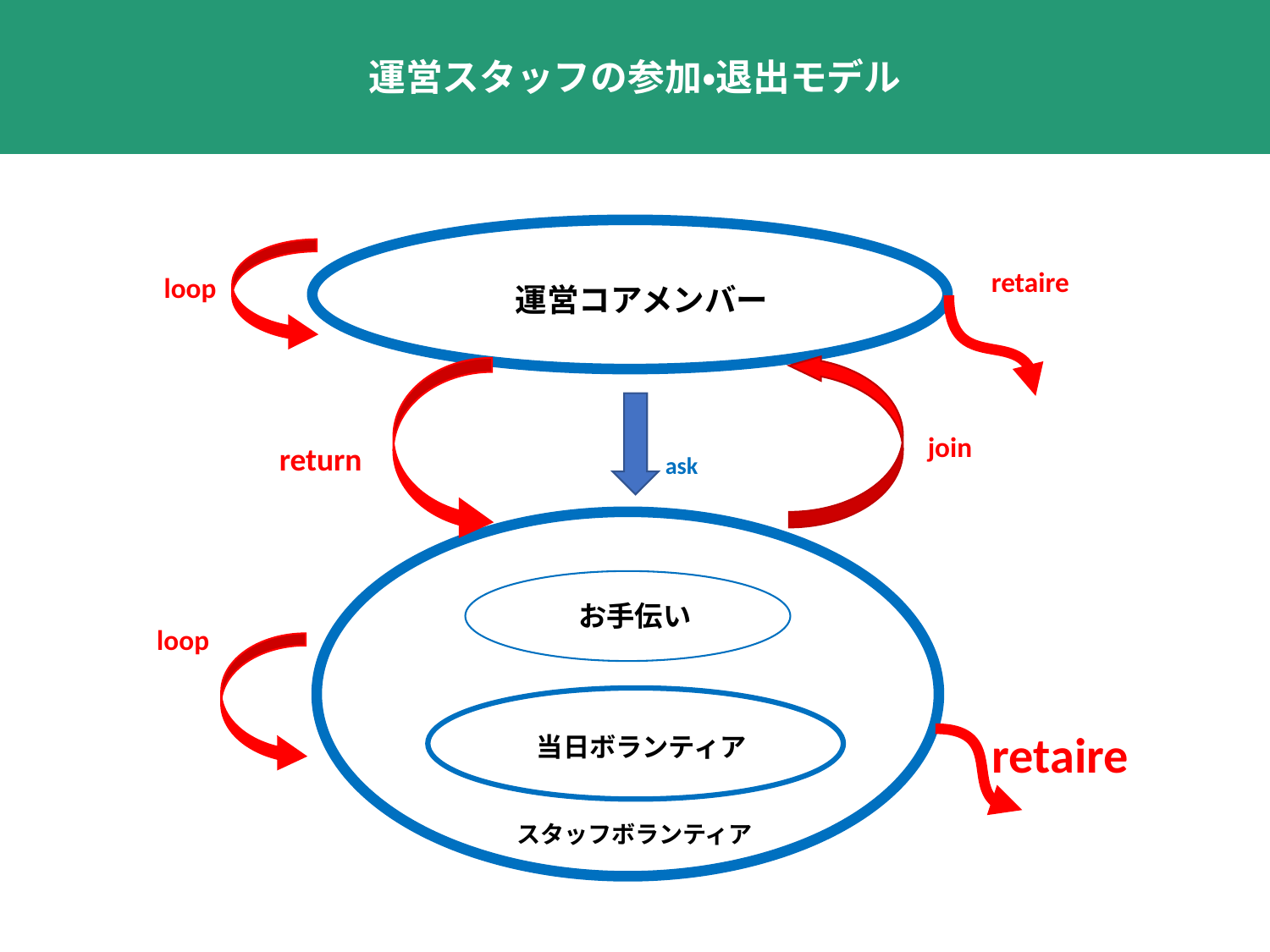

運営スタッフの参加・退出モデル

retaire
loop
運営コアメンバー

join
return
ask

loop

retaire
スタッフボランティア

お手伝い

当日ボランティア